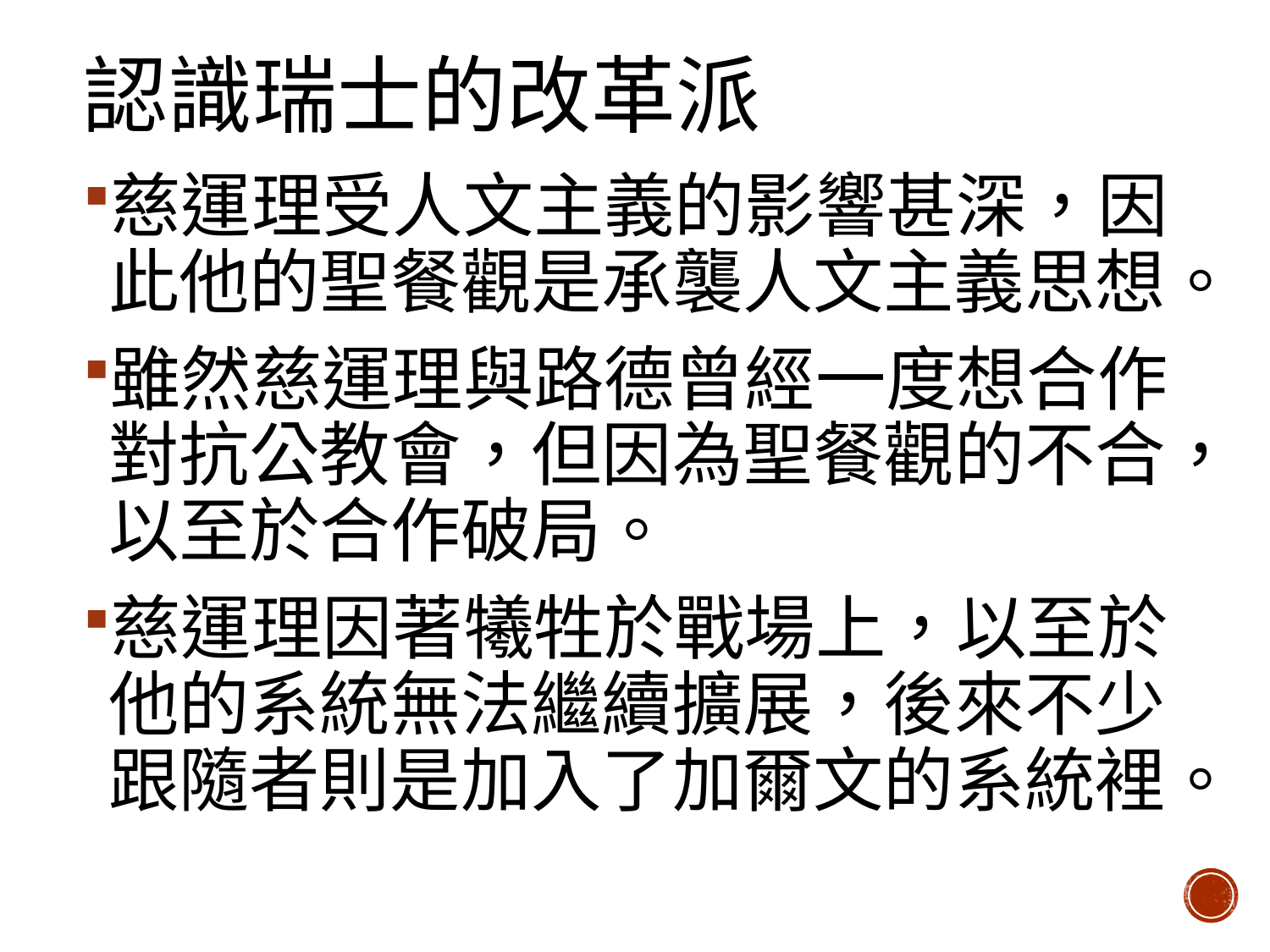

# 認識瑞士的改革派
慈運理受人文主義的影響甚深，因此他的聖餐觀是承襲人文主義思想。
雖然慈運理與路德曾經一度想合作對抗公教會，但因為聖餐觀的不合，以至於合作破局。
慈運理因著犧牲於戰場上，以至於他的系統無法繼續擴展，後來不少跟隨者則是加入了加爾文的系統裡。